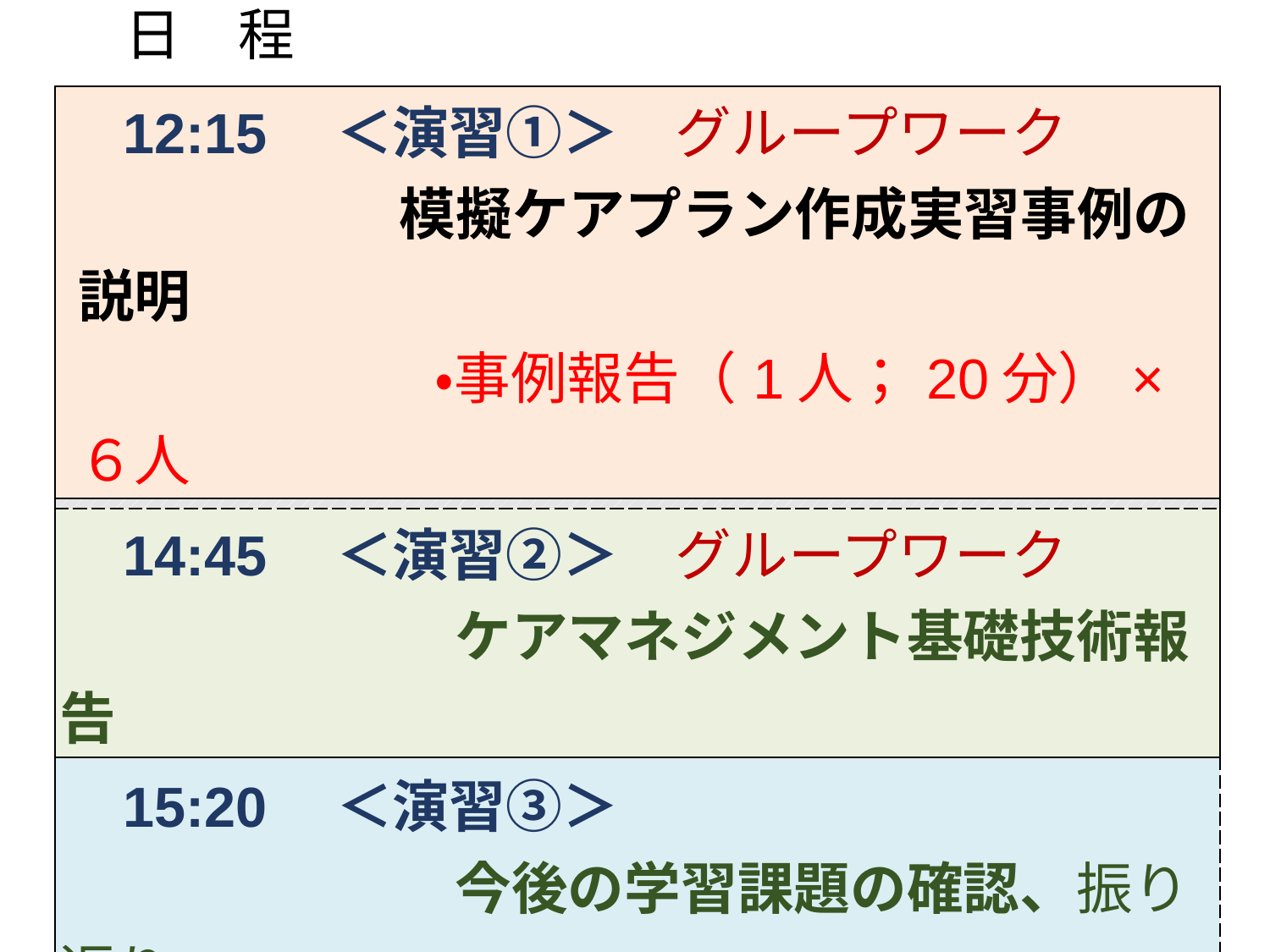

# 日　程
| 12:15　＜演習①＞　グループワーク 　　　　　　模擬ケアプラン作成実習事例の説明 　　　　　　・事例報告（1人；20分）×６人 |
| --- |
|  |
| 14:45　＜演習②＞　グループワーク 　　　　　　　ケアマネジメント基礎技術報告 |
| 15:20　＜演習➂＞ 　　　　　　　今後の学習課題の確認、振り返り |
| 15:30　　終了 |
5